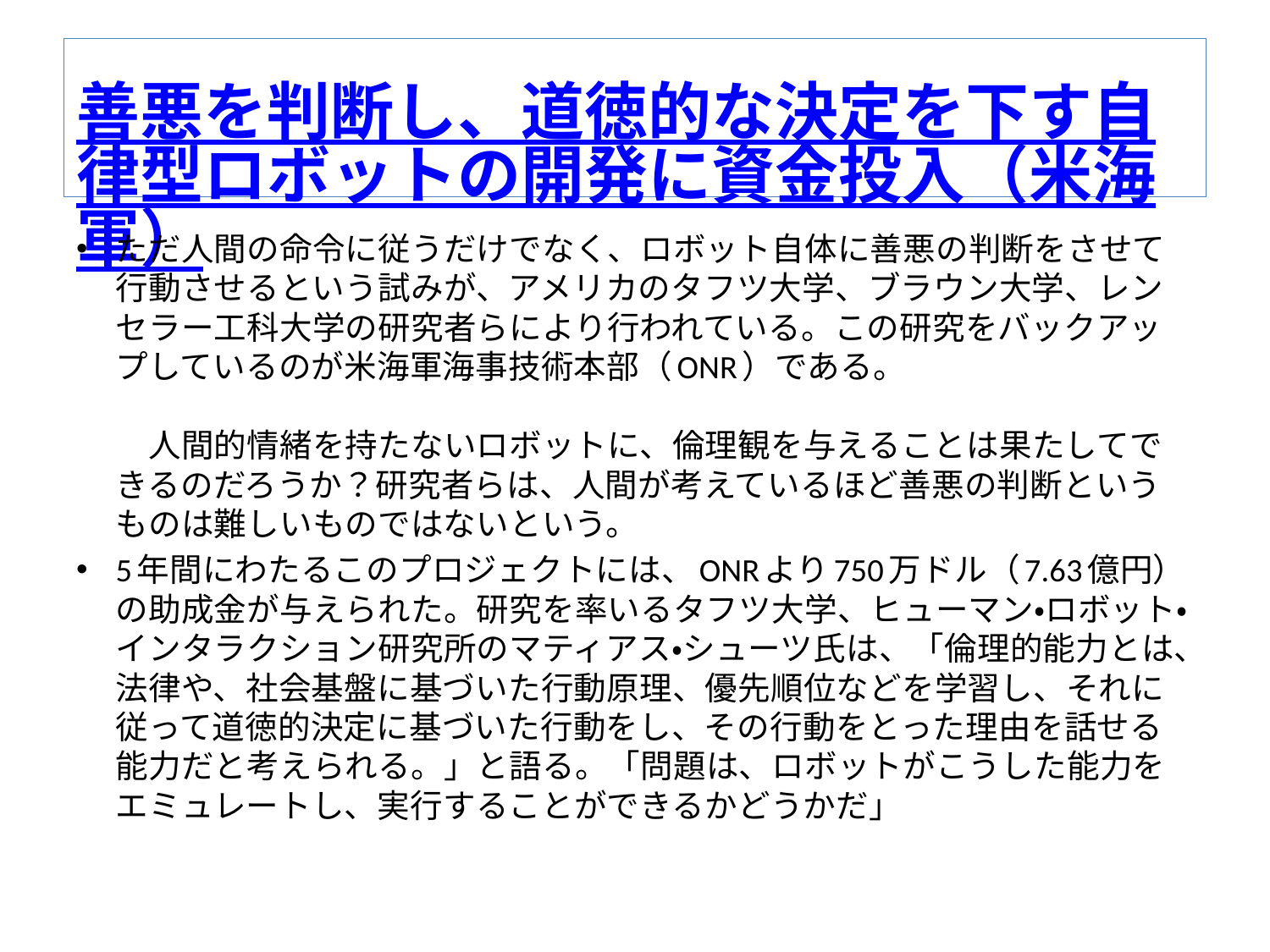

# 善悪を判断し、道徳的な決定を下す自律型ロボットの開発に資金投入（米海軍）
ただ人間の命令に従うだけでなく、ロボット自体に善悪の判断をさせて行動させるという試みが、アメリカのタフツ大学、ブラウン大学、レンセラー工科大学の研究者らにより行われている。この研究をバックアップしているのが米海軍海事技術本部（ONR）である。
　人間的情緒を持たないロボットに、倫理観を与えることは果たしてできるのだろうか？研究者らは、人間が考えているほど善悪の判断というものは難しいものではないという。
5年間にわたるこのプロジェクトには、ONRより750万ドル（7.63億円）の助成金が与えられた。研究を率いるタフツ大学、ヒューマン・ロボット・インタラクション研究所のマティアス・シューツ氏は、「倫理的能力とは、法律や、社会基盤に基づいた行動原理、優先順位などを学習し、それに従って道徳的決定に基づいた行動をし、その行動をとった理由を話せる能力だと考えられる。」と語る。「問題は、ロボットがこうした能力をエミュレートし、実行することができるかどうかだ」